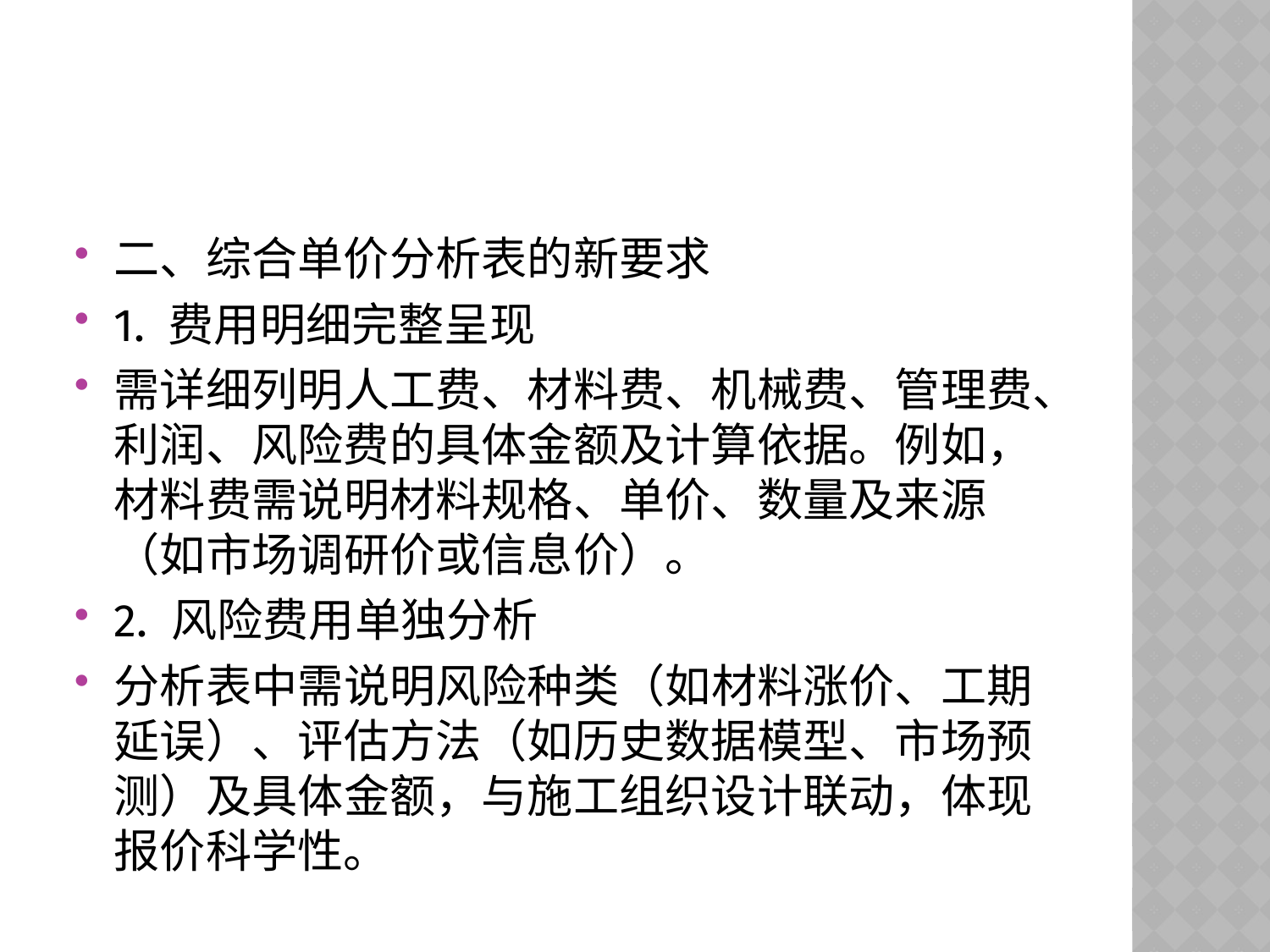

#
二、综合单价分析表的新要求
1. 费用明细完整呈现
需详细列明人工费、材料费、机械费、管理费、利润、风险费的具体金额及计算依据。例如，材料费需说明材料规格、单价、数量及来源（如市场调研价或信息价）。
2. 风险费用单独分析
分析表中需说明风险种类（如材料涨价、工期延误）、评估方法（如历史数据模型、市场预测）及具体金额，与施工组织设计联动，体现报价科学性。